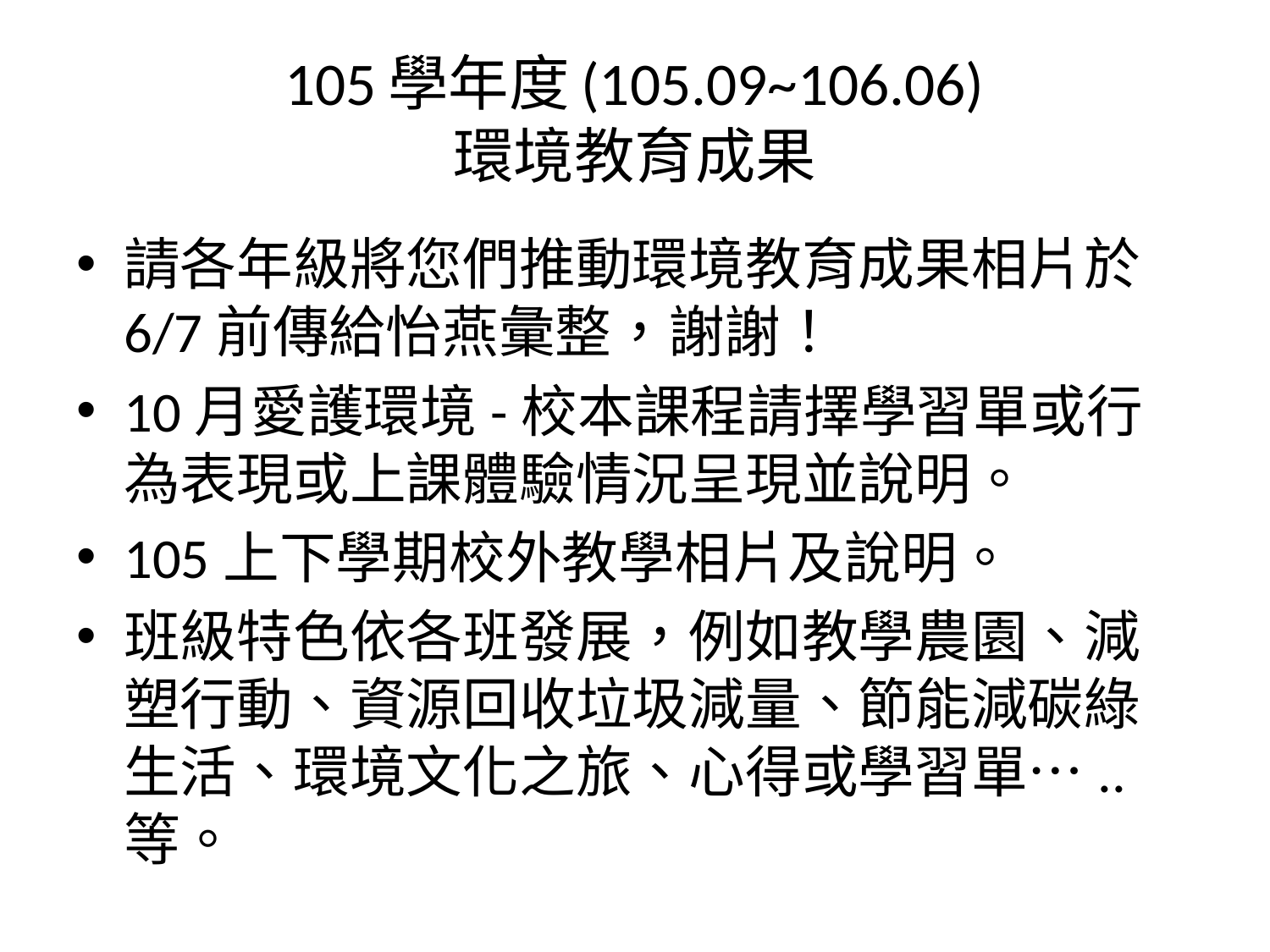

# 105學年度(105.09~106.06) 環境教育成果
請各年級將您們推動環境教育成果相片於6/7前傳給怡燕彙整，謝謝！
10月愛護環境-校本課程請擇學習單或行為表現或上課體驗情況呈現並說明。
105上下學期校外教學相片及說明。
班級特色依各班發展，例如教學農園、減塑行動、資源回收垃圾減量、節能減碳綠生活、環境文化之旅、心得或學習單…..等。